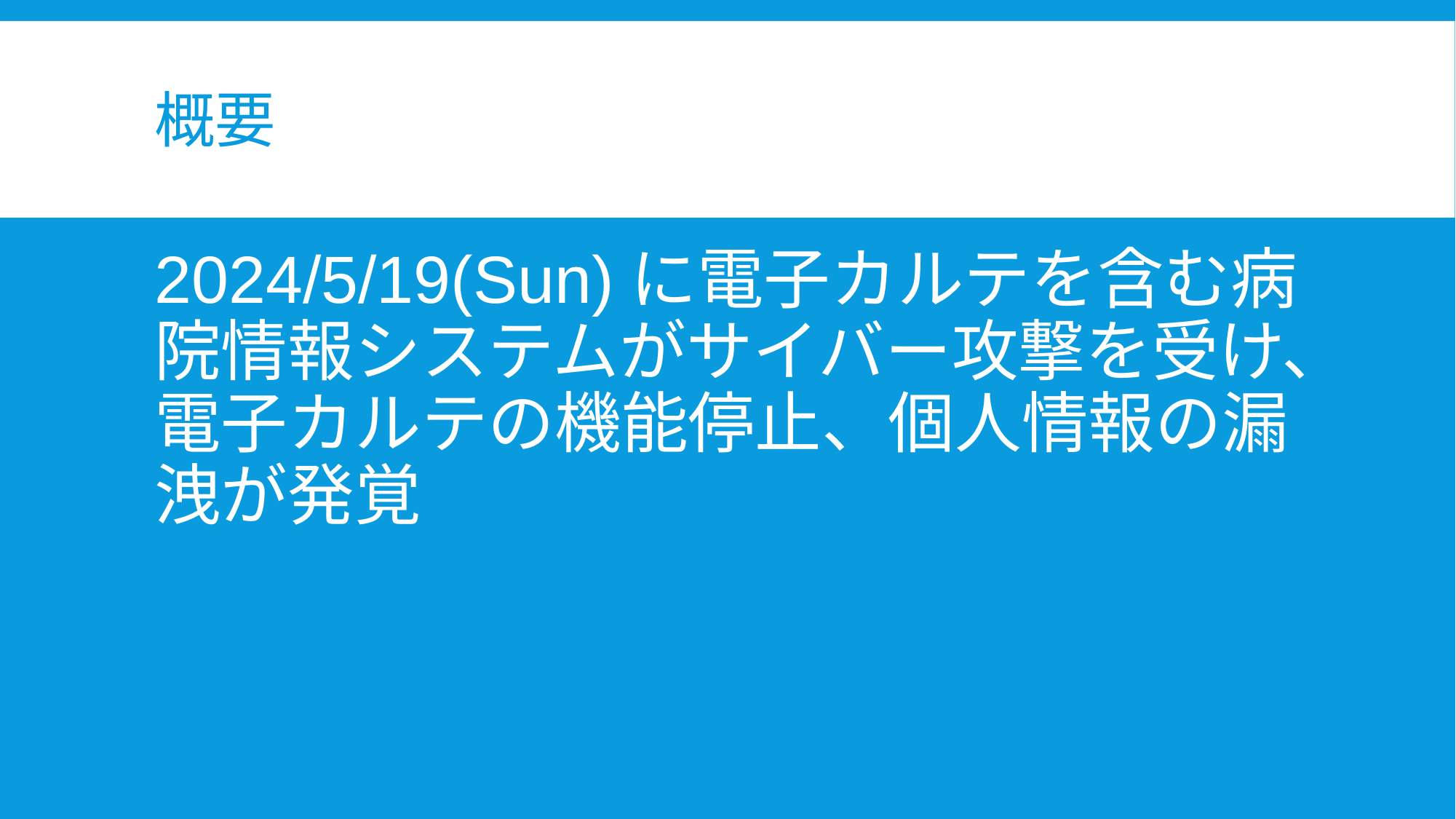

# 概要
2024/5/19(Sun)に電子カルテを含む病院情報システムがサイバー攻撃を受け、電子カルテの機能停止、個人情報の漏洩が発覚